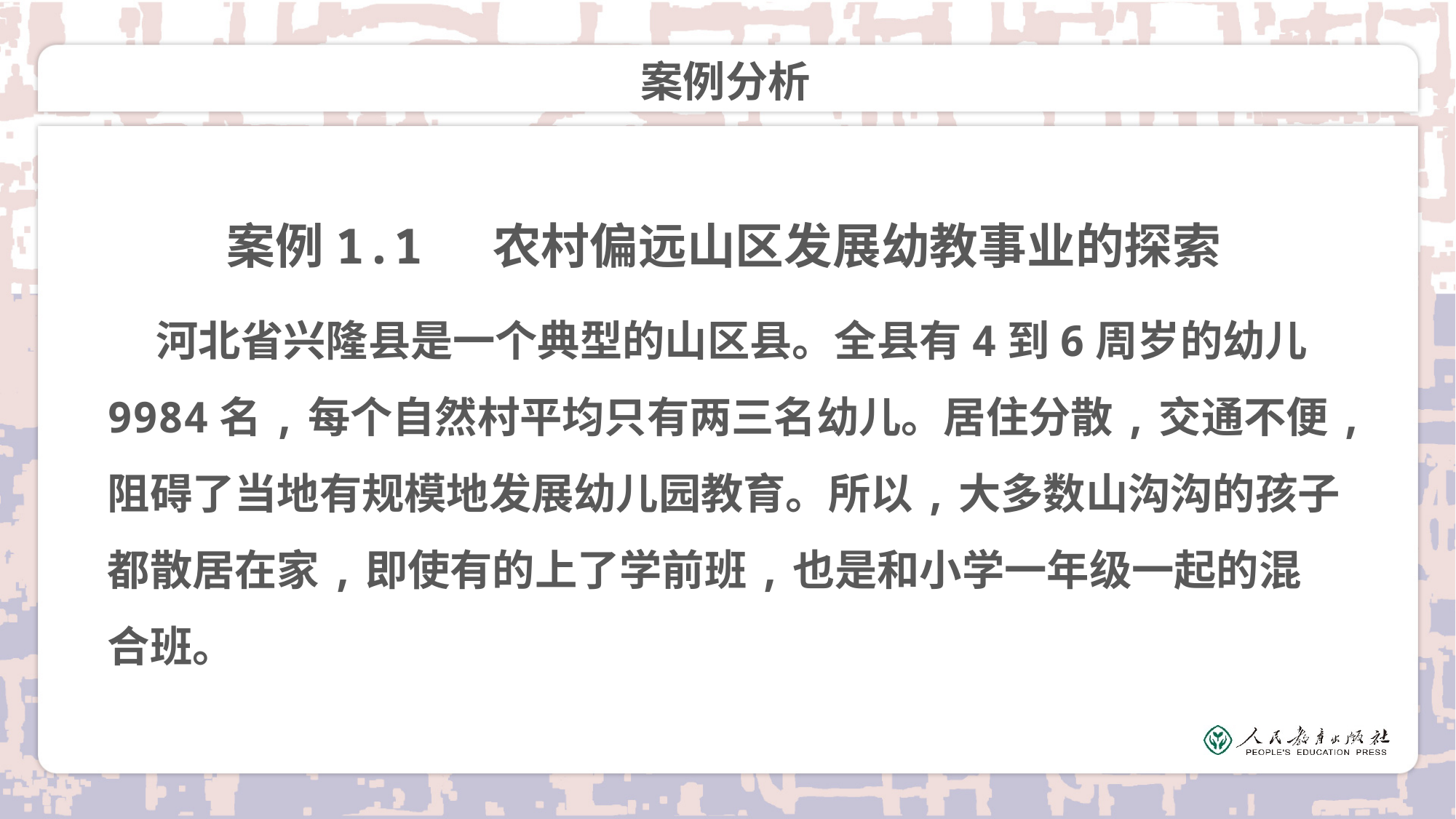

# 案例分析
案例1.1  农村偏远山区发展幼教事业的探索
    河北省兴隆县是一个典型的山区县。全县有4到6周岁的幼儿9984名,每个自然村平均只有两三名幼儿。居住分散,交通不便,阻碍了当地有规模地发展幼儿园教育。所以,大多数山沟沟的孩子都散居在家,即使有的上了学前班,也是和小学一年级一起的混合班。